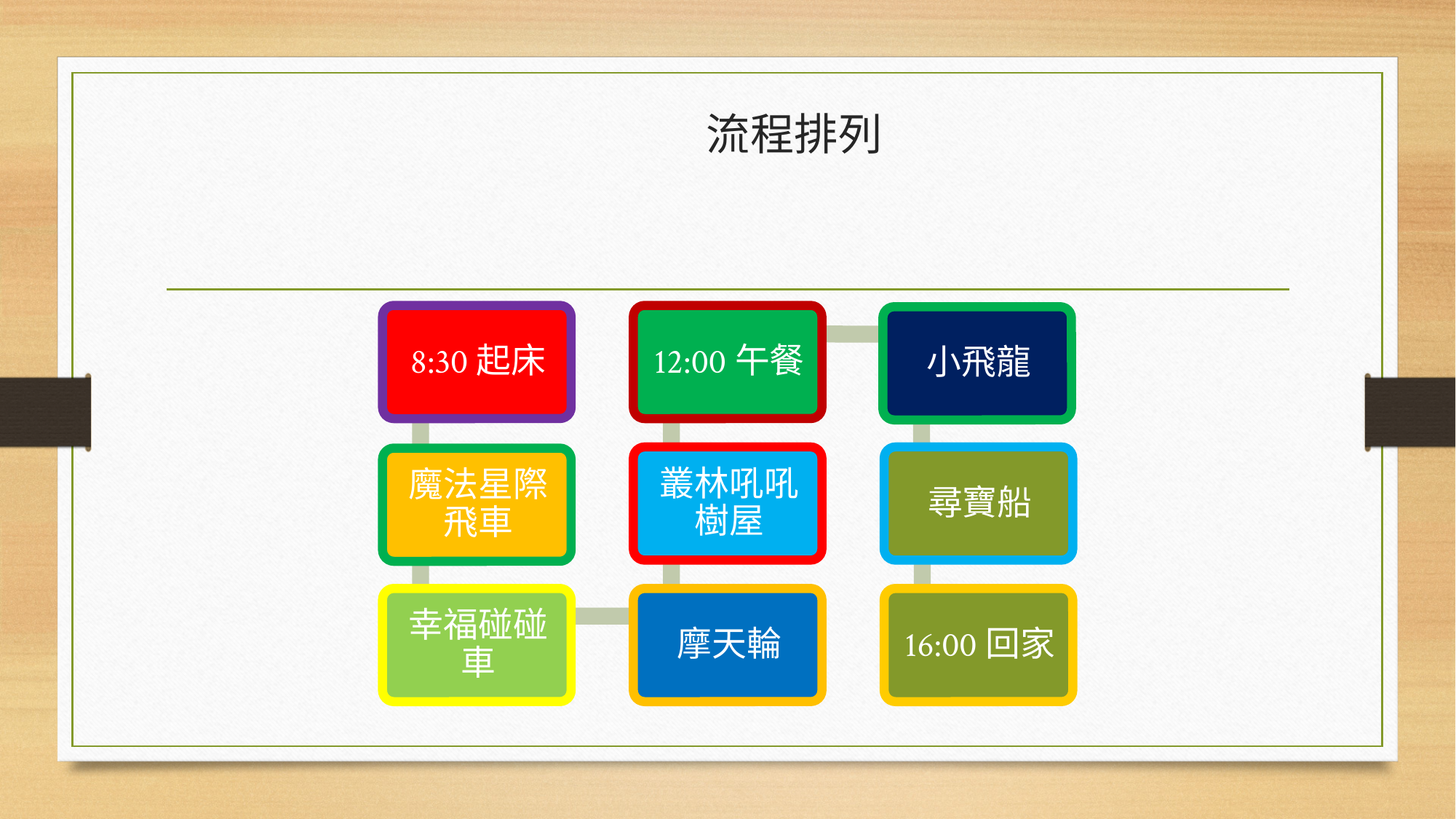

# 流程排列
8:30起床
魔法星際飛車
幸福碰碰車
摩天輪
叢林吼吼樹屋
12:00午餐
小飛龍
尋寶船
16:00回家